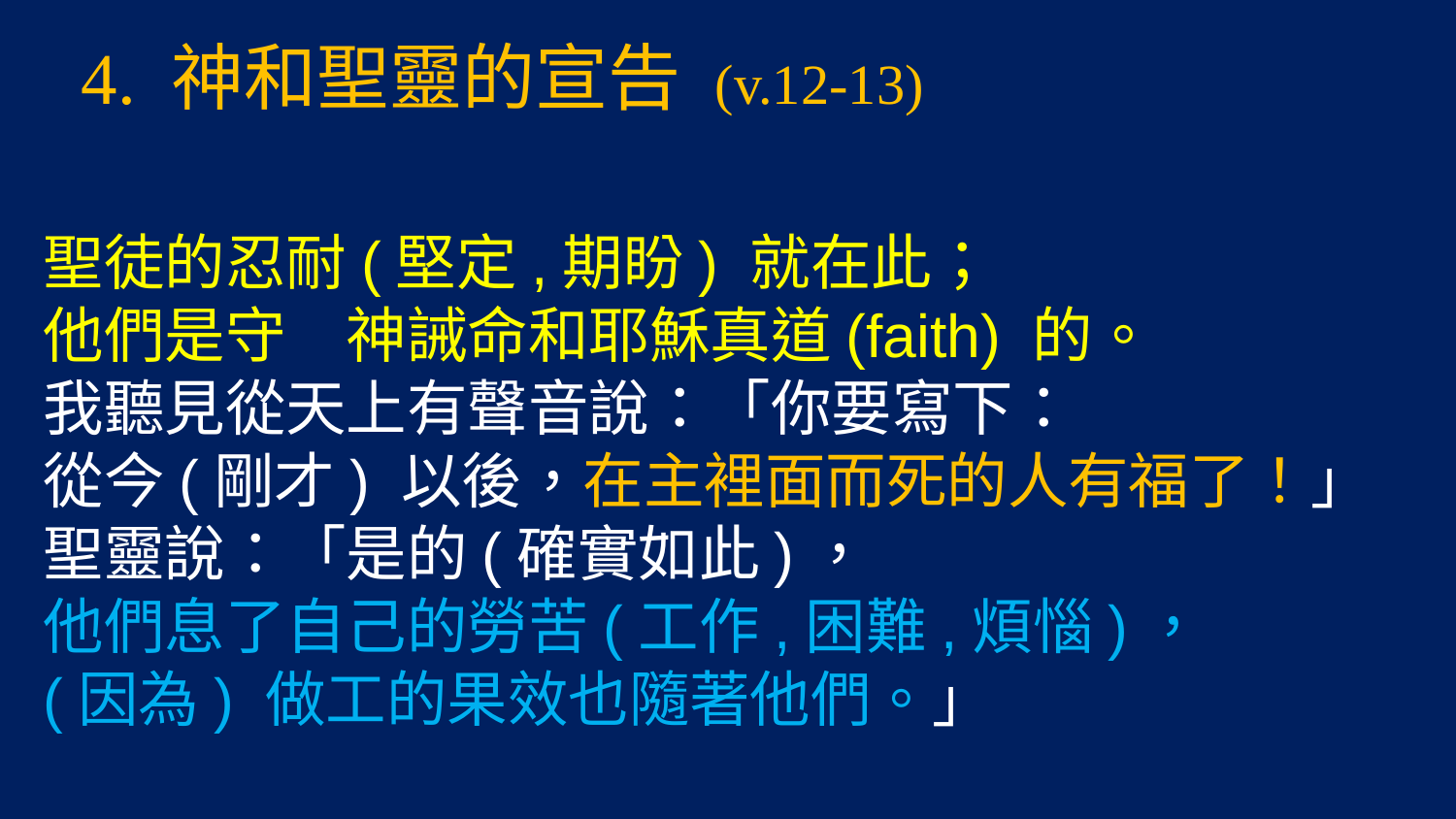

4. 神和聖靈的宣告 (v.12-13)

聖徒的忍耐(堅定,期盼) 就在此；
他們是守　神誡命和耶穌真道(faith) 的。
我聽見從天上有聲音說：「你要寫下：
從今(剛才) 以後，在主裡面而死的人有福了！」
聖靈說：「是的(確實如此)，
他們息了自己的勞苦(工作,困難,煩惱)，
(因為) 做工的果效也隨著他們。」